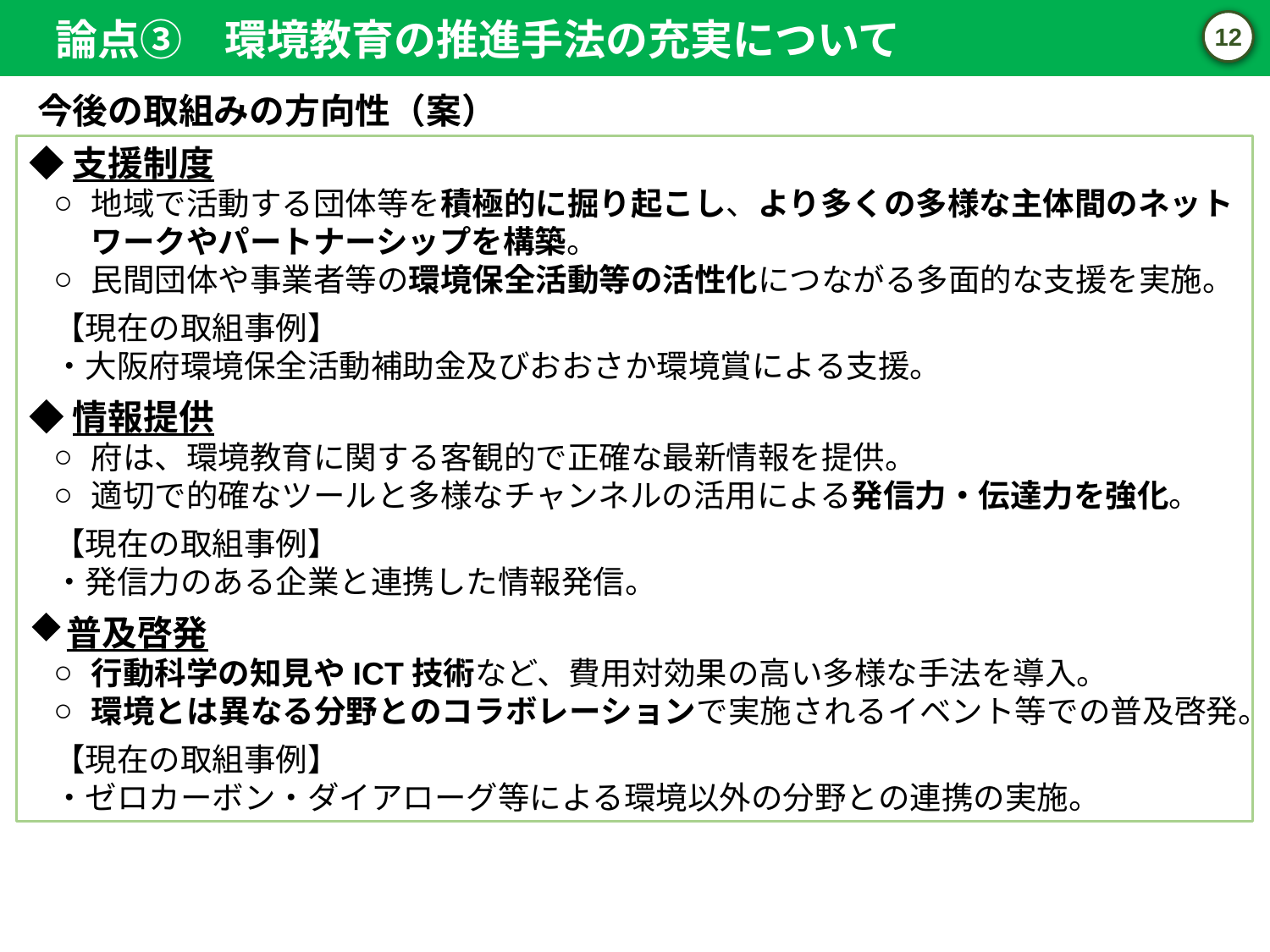

論点③　環境教育の推進手法の充実について
12
今後の取組みの方向性（案）
◆支援制度
地域で活動する団体等を積極的に掘り起こし、より多くの多様な主体間のネットワークやパートナーシップを構築。
民間団体や事業者等の環境保全活動等の活性化につながる多面的な支援を実施。
【現在の取組事例】
・大阪府環境保全活動補助金及びおおさか環境賞による支援。
◆情報提供
府は、環境教育に関する客観的で正確な最新情報を提供。
適切で的確なツールと多様なチャンネルの活用による発信力・伝達力を強化。
【現在の取組事例】
・発信力のある企業と連携した情報発信。
普及啓発
行動科学の知見やICT技術など、費用対効果の高い多様な手法を導入。
環境とは異なる分野とのコラボレーションで実施されるイベント等での普及啓発。
【現在の取組事例】
・ゼロカーボン・ダイアローグ等による環境以外の分野との連携の実施。